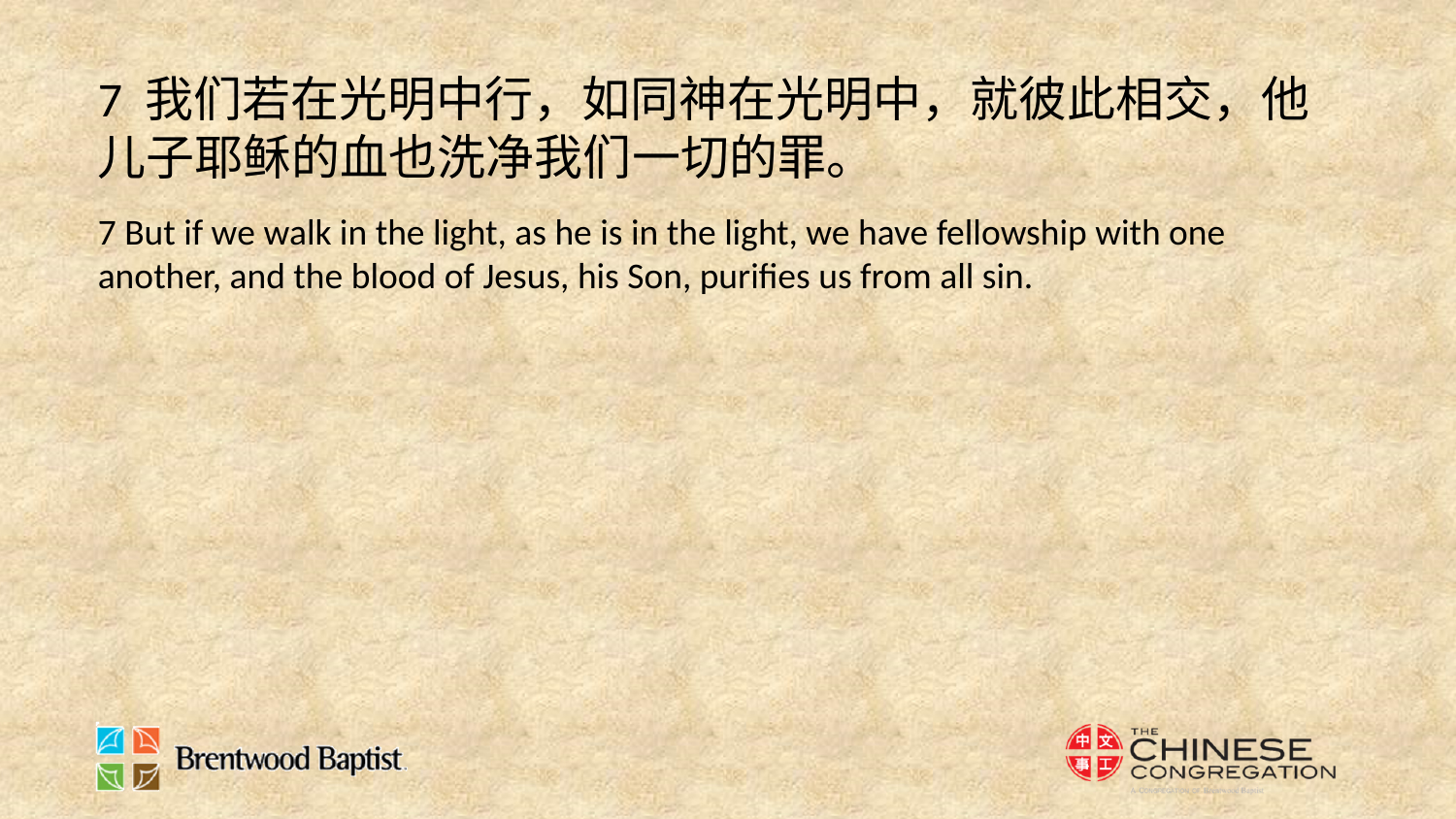

7 我们若在光明中行，如同神在光明中，就彼此相交，他儿子耶稣的血也洗净我们一切的罪。

7 But if we walk in the light, as he is in the light, we have fellowship with one another, and the blood of Jesus, his Son, purifies us from all sin.